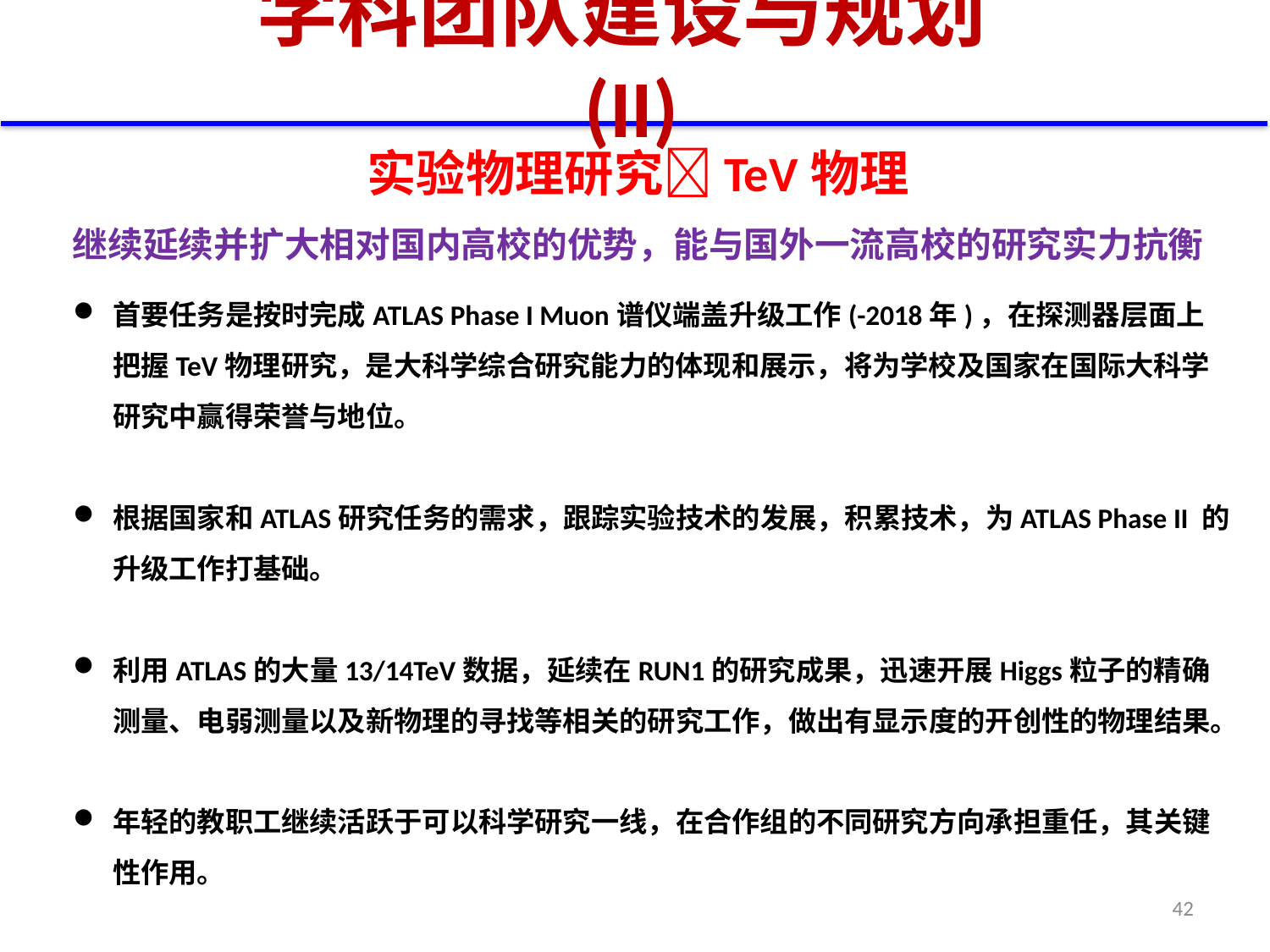

# 学科团队建设与规划(II)
实验物理研究−TeV物理
继续延续并扩大相对国内高校的优势，能与国外一流高校的研究实力抗衡
首要任务是按时完成ATLAS Phase I Muon谱仪端盖升级工作(-2018年)，在探测器层面上把握TeV物理研究，是大科学综合研究能力的体现和展示，将为学校及国家在国际大科学研究中赢得荣誉与地位。

根据国家和ATLAS研究任务的需求，跟踪实验技术的发展，积累技术，为ATLAS Phase II 的升级工作打基础。

利用ATLAS的大量13/14TeV数据，延续在RUN1的研究成果，迅速开展Higgs粒子的精确测量、电弱测量以及新物理的寻找等相关的研究工作，做出有显示度的开创性的物理结果。

年轻的教职工继续活跃于可以科学研究一线，在合作组的不同研究方向承担重任，其关键性作用。
42